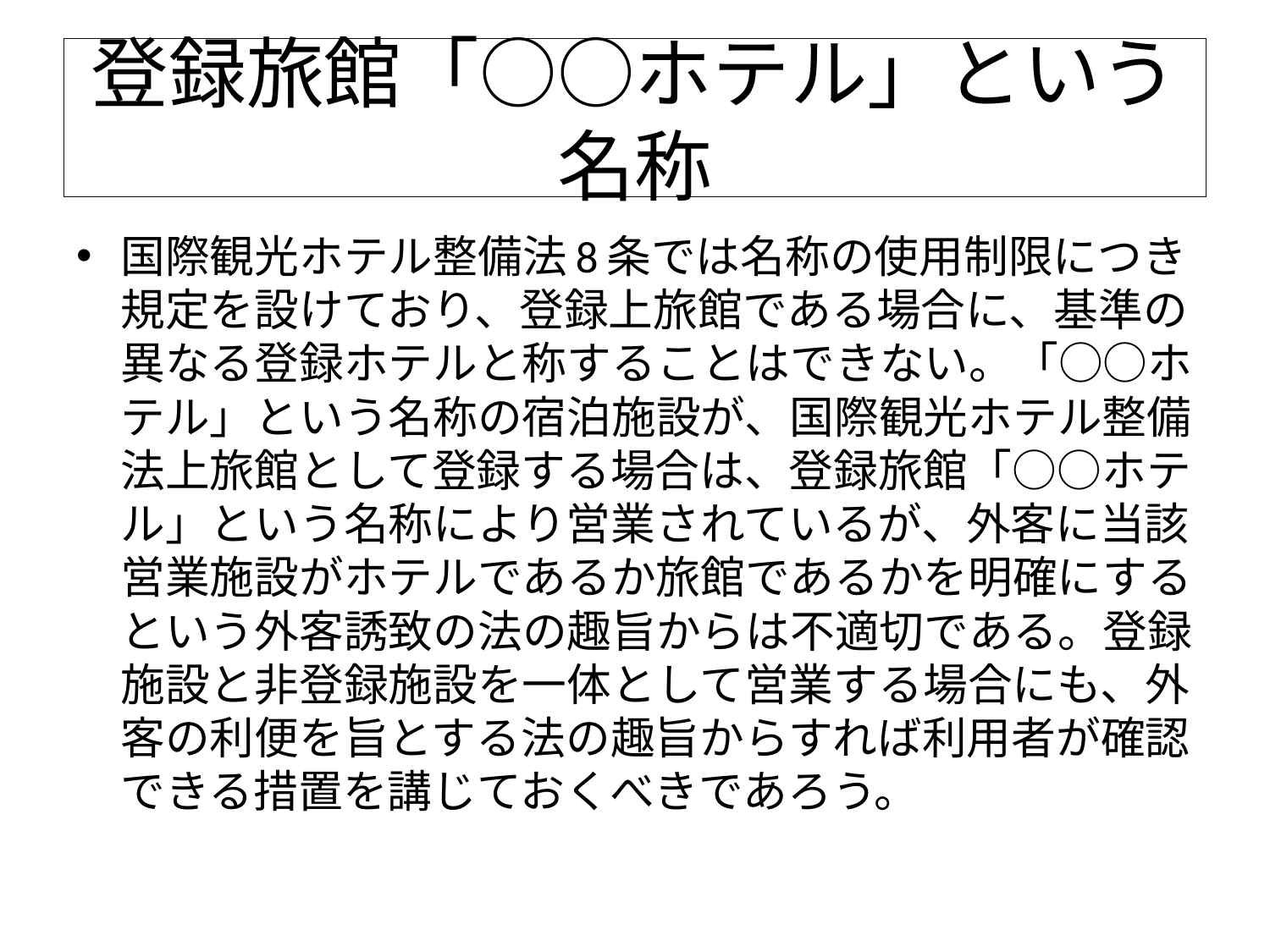

# 登録旅館「○○ホテル」という名称
国際観光ホテル整備法8条では名称の使用制限につき規定を設けており、登録上旅館である場合に、基準の異なる登録ホテルと称することはできない。「○○ホテル」という名称の宿泊施設が、国際観光ホテル整備法上旅館として登録する場合は、登録旅館「○○ホテル」という名称により営業されているが、外客に当該営業施設がホテルであるか旅館であるかを明確にするという外客誘致の法の趣旨からは不適切である。登録施設と非登録施設を一体として営業する場合にも、外客の利便を旨とする法の趣旨からすれば利用者が確認できる措置を講じておくべきであろう。